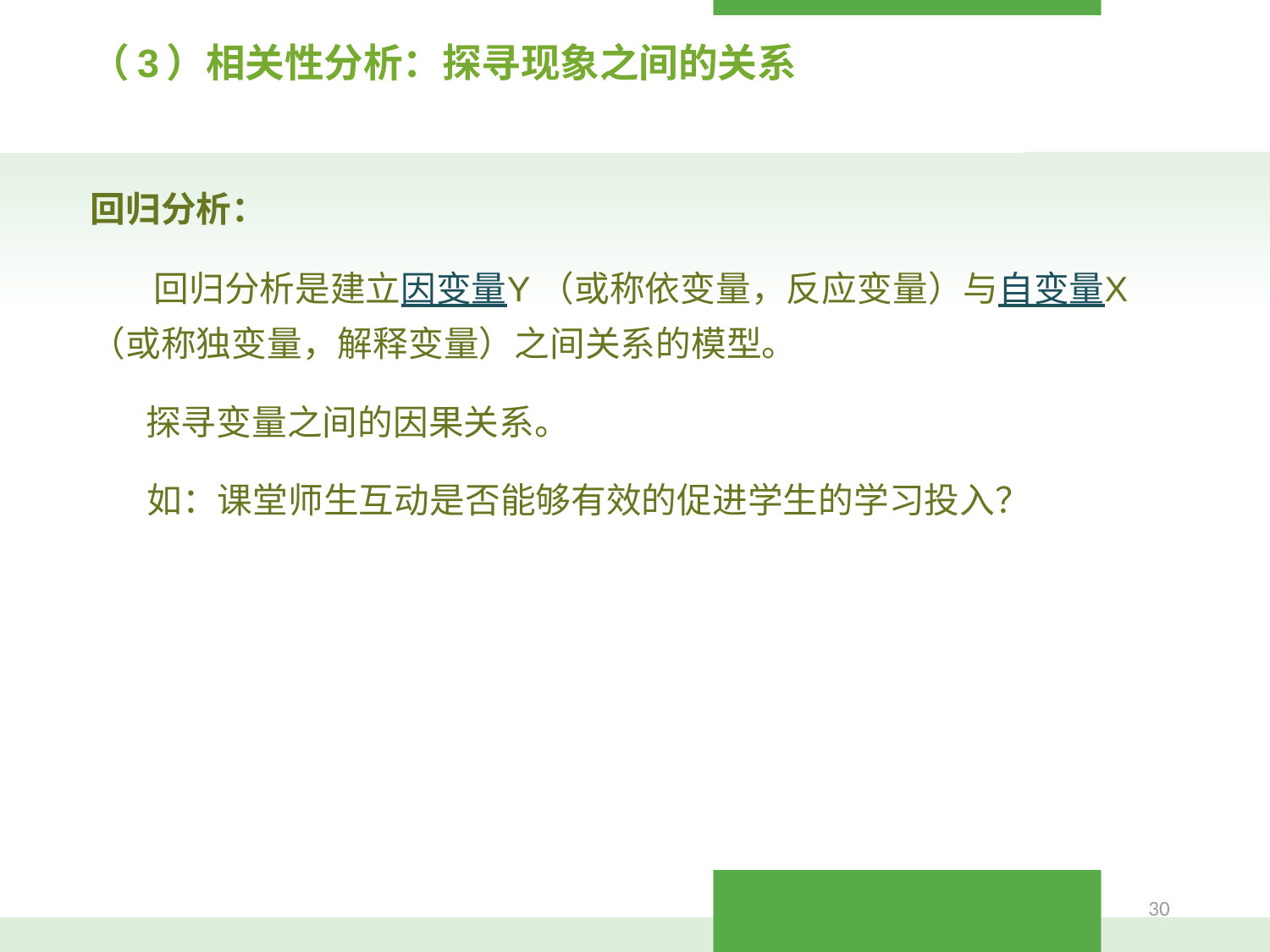

# （3）相关性分析：探寻现象之间的关系
回归分析：
       回归分析是建立因变量Y（或称依变量，反应变量）与自变量X（或称独变量，解释变量）之间关系的模型。
      探寻变量之间的因果关系。
      如：课堂师生互动是否能够有效的促进学生的学习投入？

30